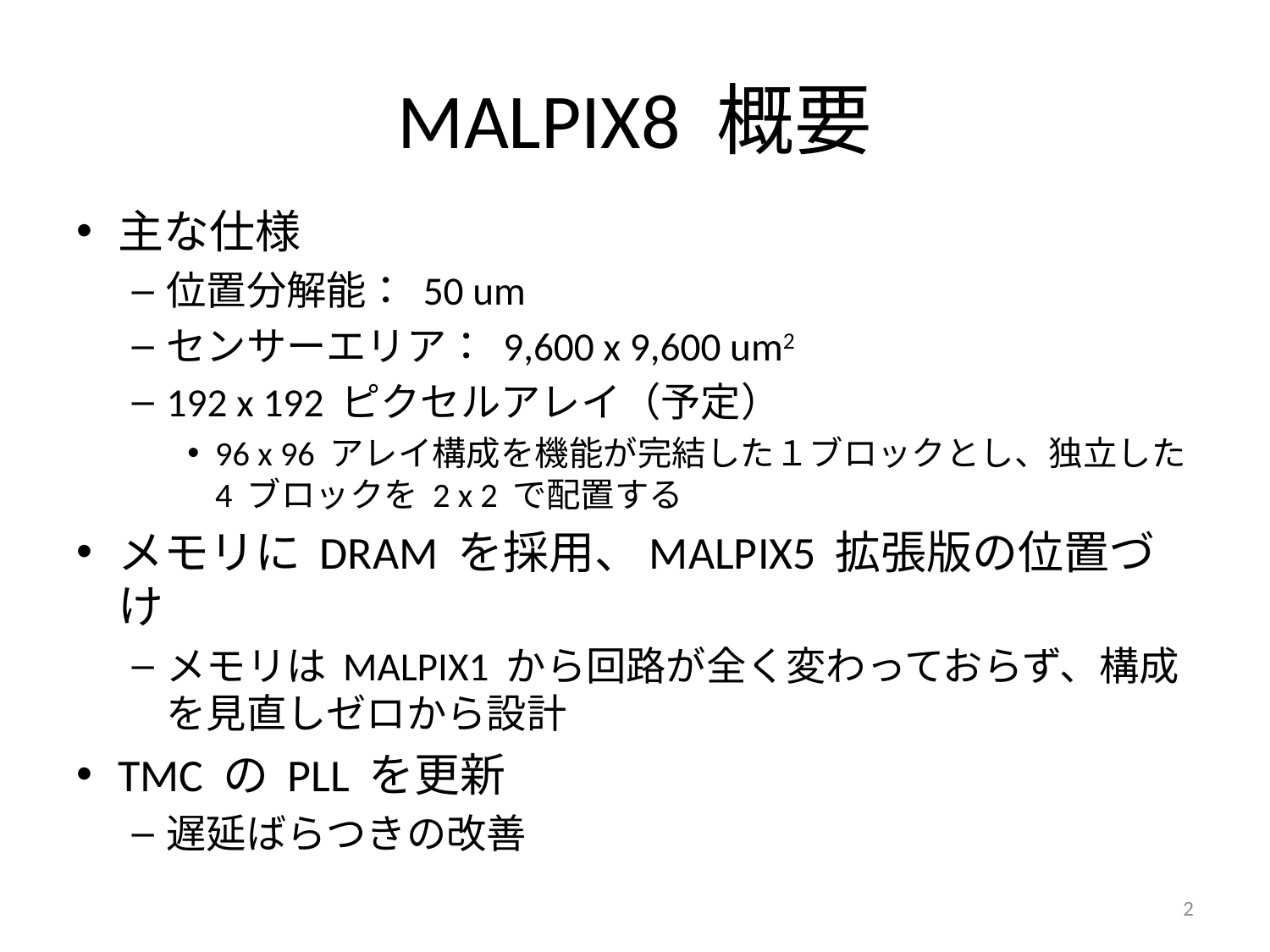

# MALPIX8 概要
主な仕様
位置分解能： 50 um
センサーエリア： 9,600 x 9,600 um2
192 x 192 ピクセルアレイ（予定）
96 x 96 アレイ構成を機能が完結した１ブロックとし、独立した 4 ブロックを 2 x 2 で配置する
メモリに DRAM を採用、MALPIX5 拡張版の位置づけ
メモリは MALPIX1 から回路が全く変わっておらず、構成を見直しゼロから設計
TMC の PLL を更新
遅延ばらつきの改善
2